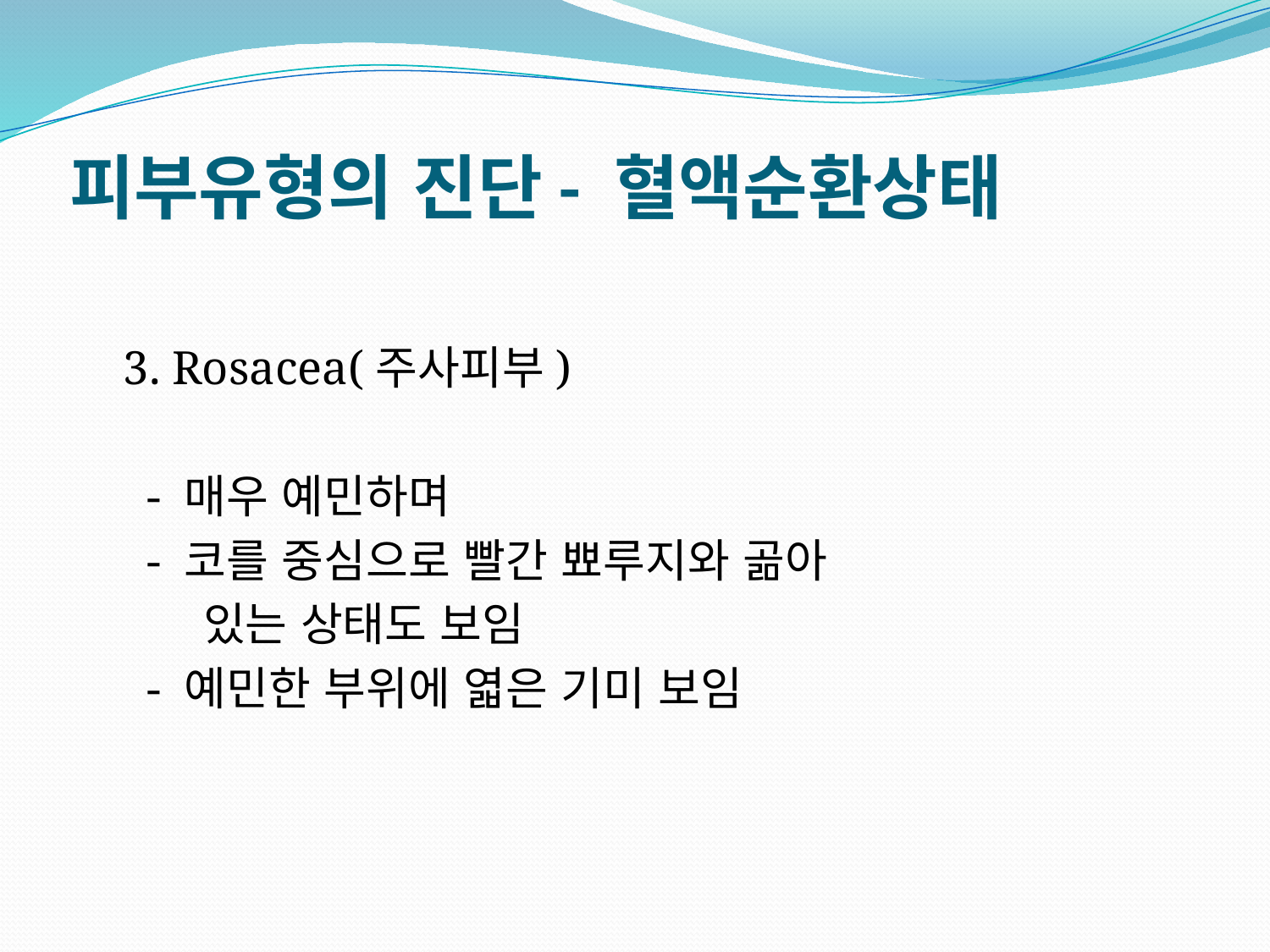

# 피부유형의 진단- 혈액순환상태

    3. Rosacea(주사피부)

      - 매우 예민하며
      - 코를 중심으로 빨간 뾰루지와 곪아
         있는 상태도 보임
      - 예민한 부위에 엷은 기미 보임